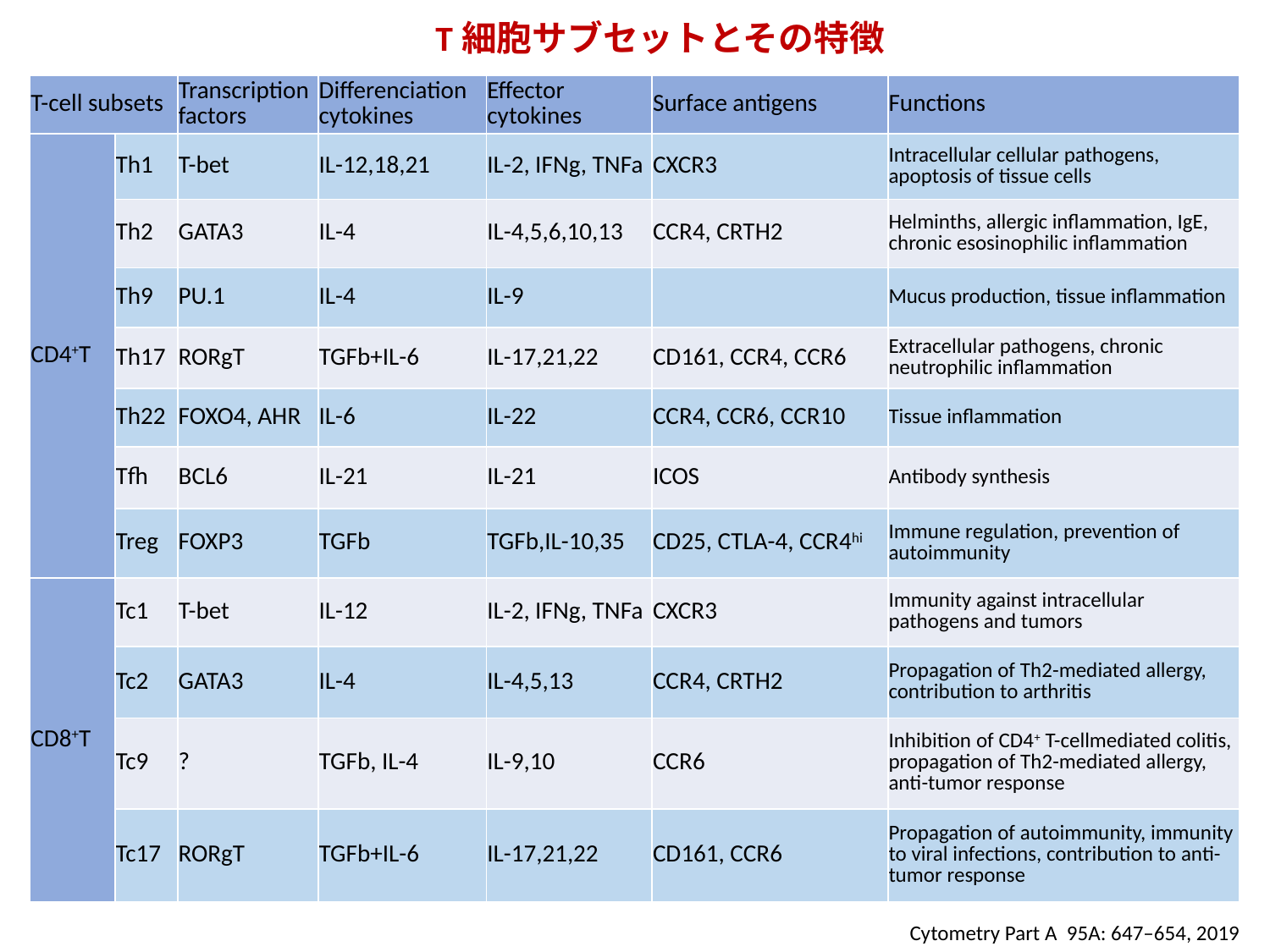

T細胞サブセットとその特徴
| T-cell subsets |  | Transcription factors | Differenciation cytokines | Effector cytokines | Surface antigens | Functions |
| --- | --- | --- | --- | --- | --- | --- |
| CD4+T | Th1 | T-bet | IL-12,18,21 | IL-2, IFNg, TNFa | CXCR3 | Intracellular cellular pathogens, apoptosis of tissue cells |
|  | Th2 | GATA3 | IL-4 | IL-4,5,6,10,13 | CCR4, CRTH2 | Helminths, allergic inflammation, IgE, chronic esosinophilic inflammation |
|  | Th9 | PU.1 | IL-4 | IL-9 |  | Mucus production, tissue inflammation |
|  | Th17 | RORgT | TGFb+IL-6 | IL-17,21,22 | CD161, CCR4, CCR6 | Extracellular pathogens, chronic neutrophilic inflammation |
|  | Th22 | FOXO4, AHR | IL-6 | IL-22 | CCR4, CCR6, CCR10 | Tissue inflammation |
|  | Tfh | BCL6 | IL-21 | IL-21 | ICOS | Antibody synthesis |
|  | Treg | FOXP3 | TGFb | TGFb,IL-10,35 | CD25, CTLA-4, CCR4hi | Immune regulation, prevention of autoimmunity |
| CD8+T | Tc1 | T-bet | IL-12 | IL-2, IFNg, TNFa | CXCR3 | Immunity against intracellular pathogens and tumors |
|  | Tc2 | GATA3 | IL-4 | IL-4,5,13 | CCR4, CRTH2 | Propagation of Th2-mediated allergy, contribution to arthritis |
|  | Tc9 | ? | TGFb, IL-4 | IL-9,10 | CCR6 | Inhibition of CD4+ T-cellmediated colitis, propagation of Th2-mediated allergy, anti-tumor response |
|  | Tc17 | RORgT | TGFb+IL-6 | IL-17,21,22 | CD161, CCR6 | Propagation of autoimmunity, immunity to viral infections, contribution to anti-tumor response |
Cytometry Part A  95A: 647–654, 2019